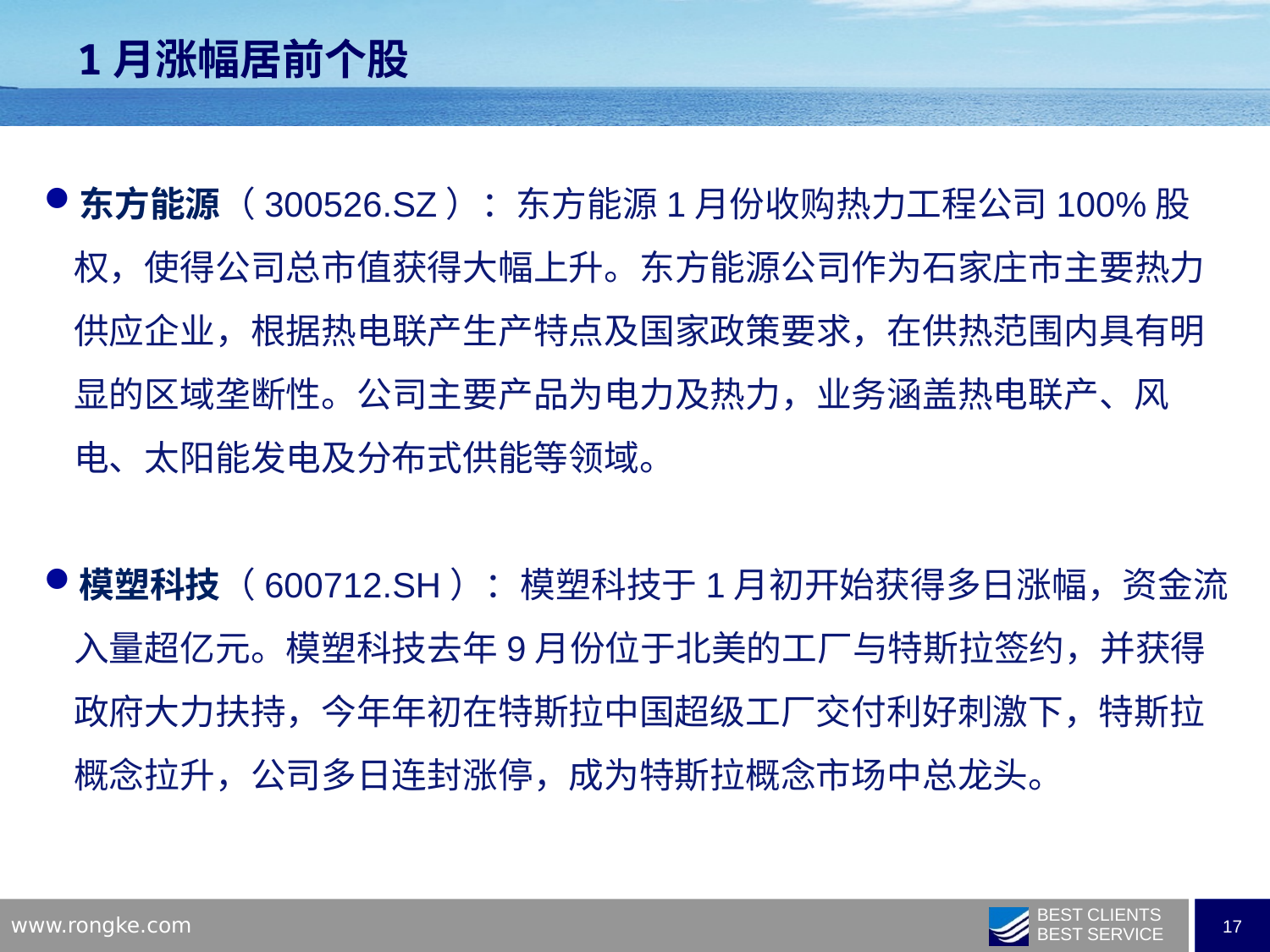

1月涨幅居前个股
东方能源（300526.SZ）：东方能源1月份收购热力工程公司100%股权，使得公司总市值获得大幅上升。东方能源公司作为石家庄市主要热力供应企业，根据热电联产生产特点及国家政策要求，在供热范围内具有明显的区域垄断性。公司主要产品为电力及热力，业务涵盖热电联产、风电、太阳能发电及分布式供能等领域。

模塑科技（600712.SH）：模塑科技于1月初开始获得多日涨幅，资金流入量超亿元。模塑科技去年9月份位于北美的工厂与特斯拉签约，并获得政府大力扶持，今年年初在特斯拉中国超级工厂交付利好刺激下，特斯拉概念拉升，公司多日连封涨停，成为特斯拉概念市场中总龙头。